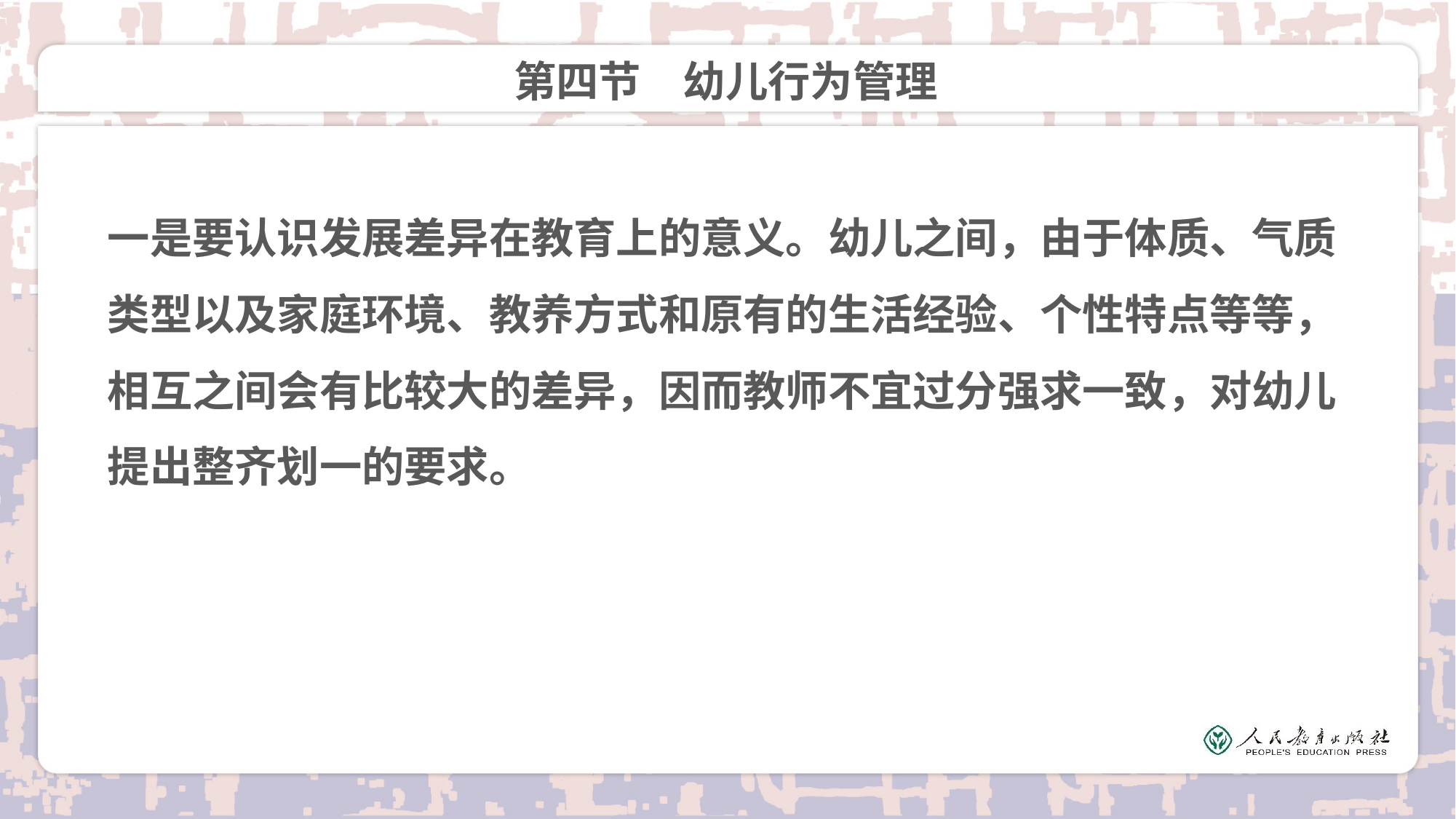

# 第四节　幼儿行为管理
一是要认识发展差异在教育上的意义。幼儿之间，由于体质、气质类型以及家庭环境、教养方式和原有的生活经验、个性特点等等，相互之间会有比较大的差异，因而教师不宜过分强求一致，对幼儿提出整齐划一的要求。